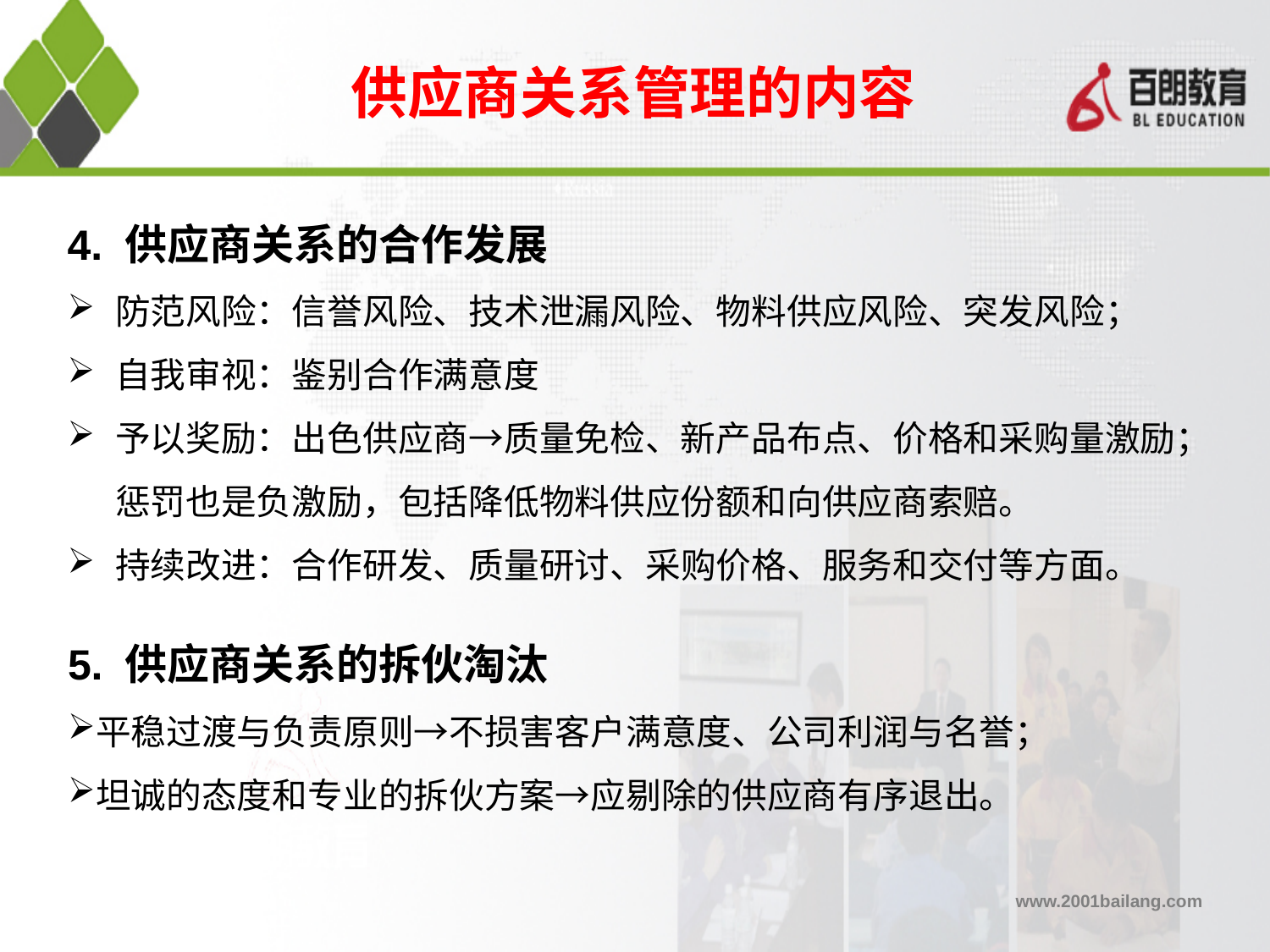

供应商关系管理的内容
4. 供应商关系的合作发展
防范风险：信誉风险、技术泄漏风险、物料供应风险、突发风险；
自我审视：鉴别合作满意度
予以奖励：出色供应商→质量免检、新产品布点、价格和采购量激励；惩罚也是负激励，包括降低物料供应份额和向供应商索赔。
持续改进：合作研发、质量研讨、采购价格、服务和交付等方面。
5. 供应商关系的拆伙淘汰
平稳过渡与负责原则→不损害客户满意度、公司利润与名誉；
坦诚的态度和专业的拆伙方案→应剔除的供应商有序退出。